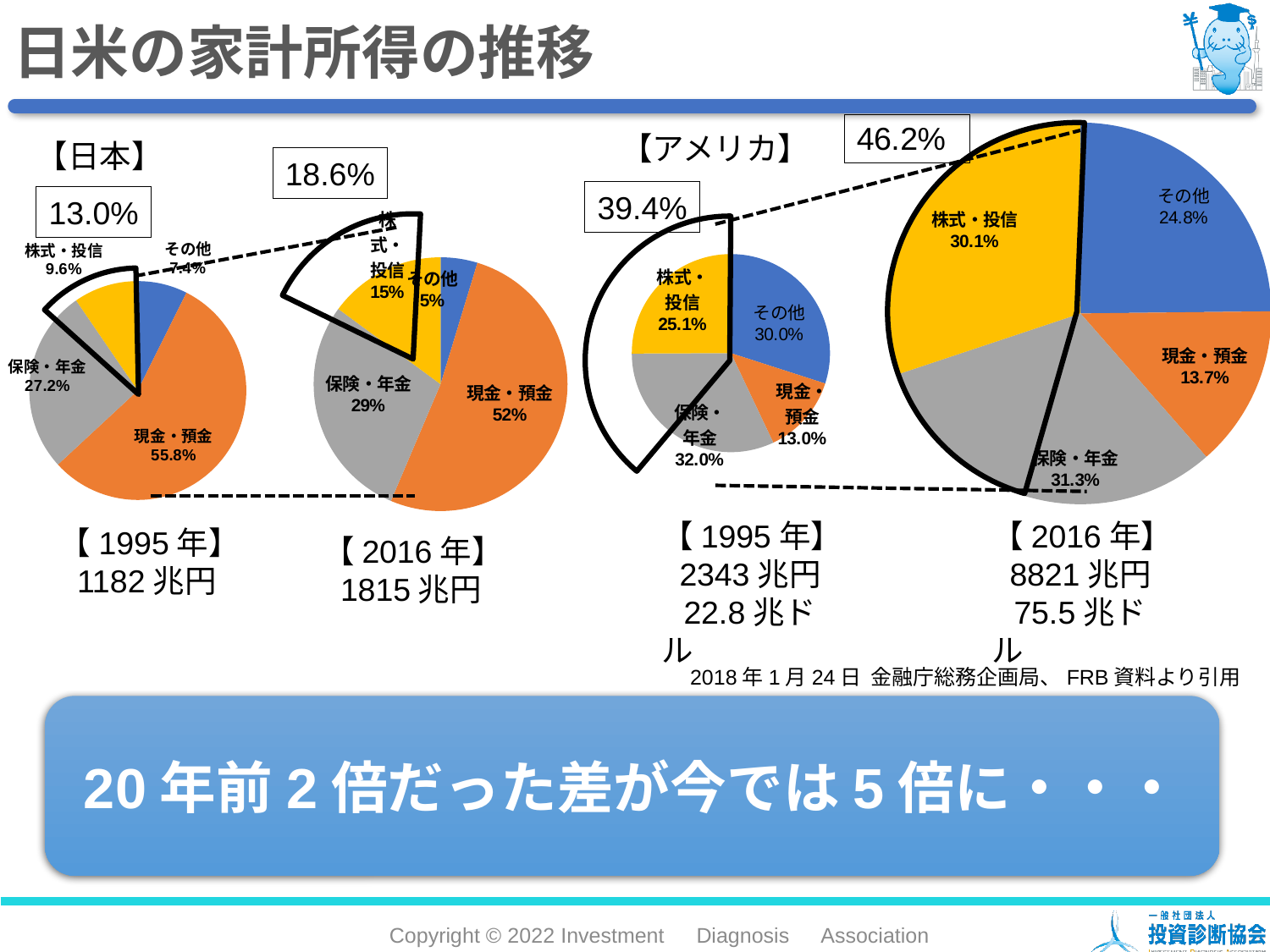

日米の家計所得の推移

### Chart

| Category |  |
|---|---|
| A | 46.2 |
| B | 53.8 |

### Chart

| Category | 2016年 |
|---|---|
| その他金融資産 | 24.8 |
| 現金・預金 | 13.7 |
| 保険・年金 | 31.3 |
| 株式・投信 | 30.1 |
【アメリカ】
【日本】
18.6%
39.4%
13.0%

### Chart

| Category |  |
|---|---|
| その他 | 4.7 |
| 現金・預金 | 51.7 |
| 保険・年金 | 28.7 |
| 株式・投信 | 14.9 |

### Chart

| Category | 1995年 |
|---|---|
| その他金融資産 | 30.0 |
| 現金・預金 | 13.0 |
| 保険・年金 | 32.0 |
| 株式・投信 | 25.1 |

### Chart

| Category |  |
|---|---|
| A | 18.6 |
| B | 81.4 |

### Chart

| Category |  |
|---|---|
| A | 39.4 |
| B | 61.6 |

### Chart

| Category |  |
|---|---|
| その他 | 7.4 |
| 現金・預金 | 55.7 |
| 保険・年金 | 27.2 |
| 株式・投信 | 9.6 |

### Chart

| Category |  |
|---|---|
| A | 13.0 |
| B | 87.0 |
【1995年】
  2343兆円
  22.8兆ドル
【2016年】
  8821兆円
  75.5兆ドル
【1995年】
  1182兆円
【2016年】
  1815兆円
2018年1月24日  金融庁総務企画局、FRB資料より引用
20年前2倍だった差が今では5倍に・・・